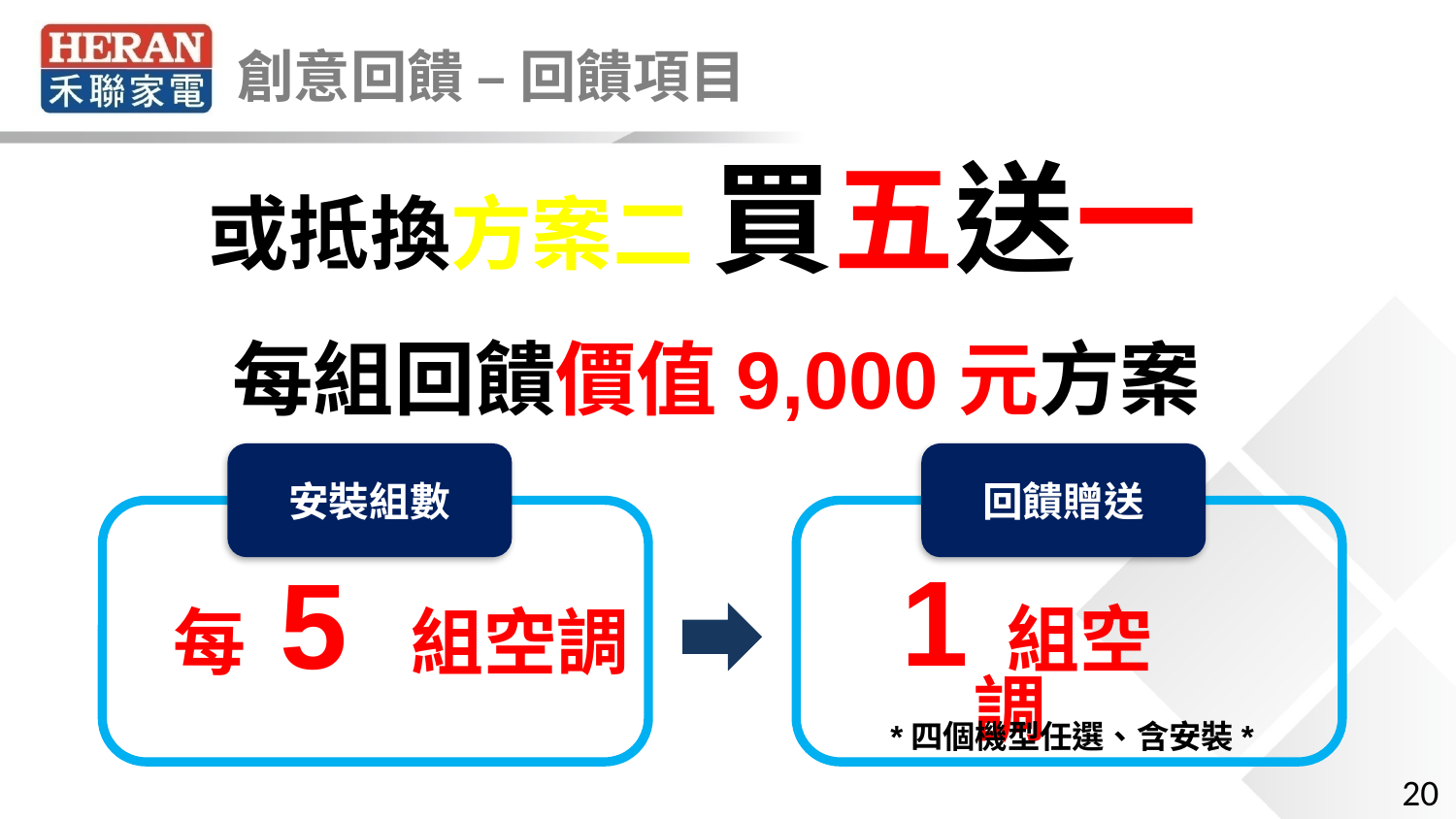

創意回饋 – 回饋項目
或抵換方案二 買五送一
每組回饋價值9,000元方案
安裝組數
回饋贈送

1 組空調
每 5 組空調
*四個機型任選、含安裝*
20